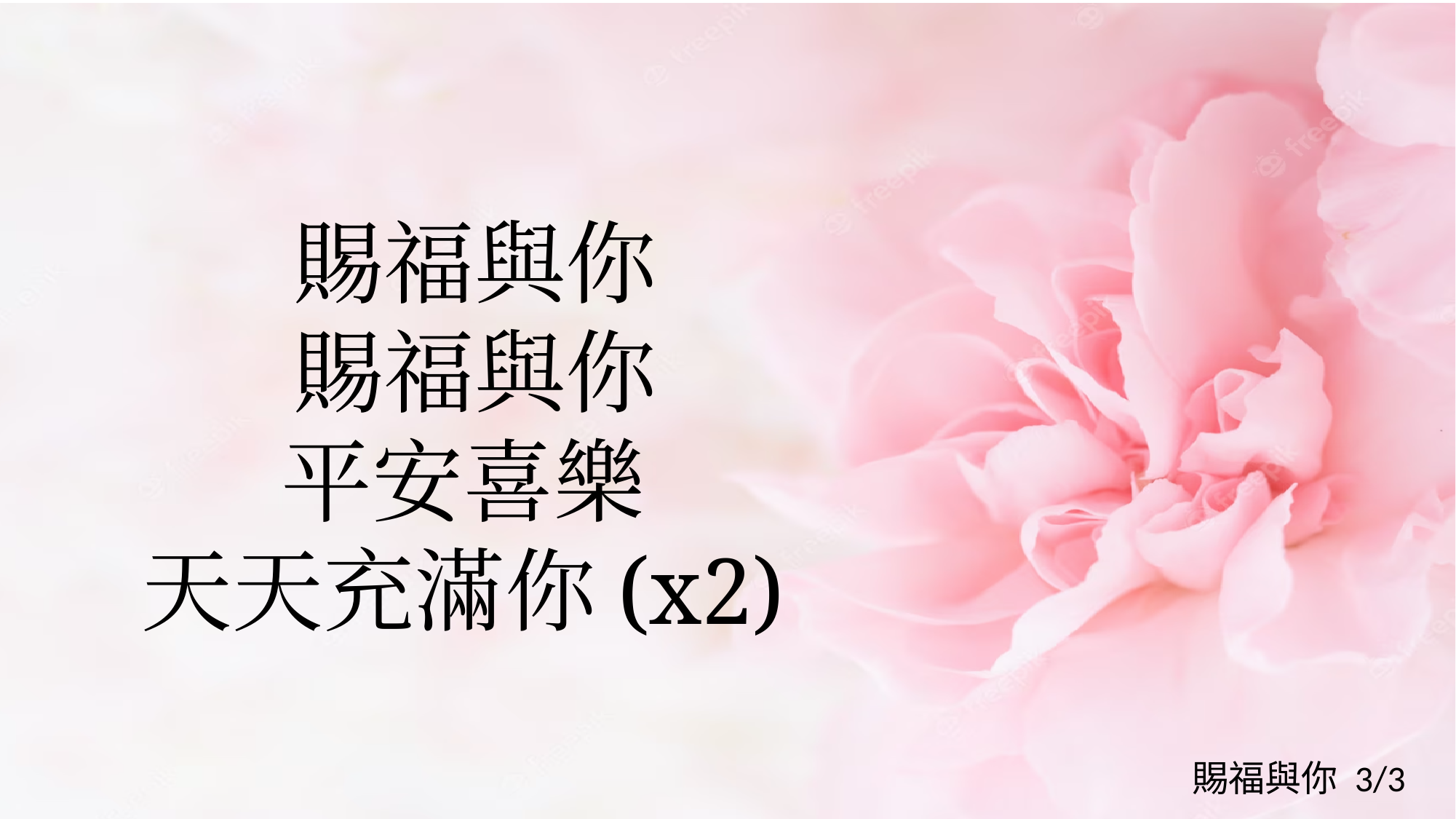

# 賜福與你 賜福與你 平安喜樂 天天充滿你(x2)
賜福與你 3/3